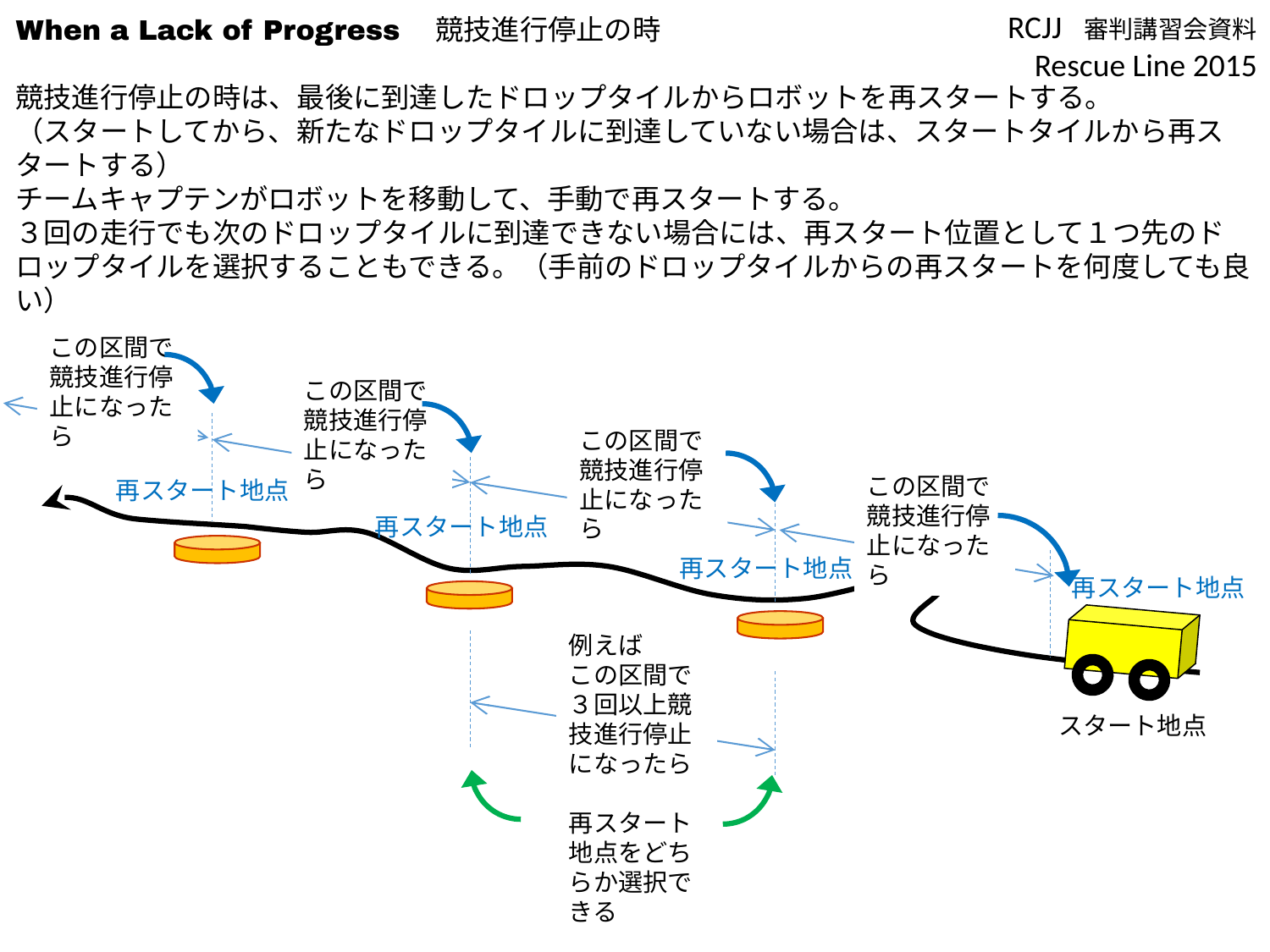

When a Lack of Progress　競技進行停止の時

競技進行停止の時は、最後に到達したドロップタイルからロボットを再スタートする。
（スタートしてから、新たなドロップタイルに到達していない場合は、スタートタイルから再スタートする）
チームキャプテンがロボットを移動して、手動で再スタートする。
３回の走行でも次のドロップタイルに到達できない場合には、再スタート位置として１つ先のドロップタイルを選択することもできる。（手前のドロップタイルからの再スタートを何度しても良い）
この区間で競技進行停止になったら

この区間で競技進行停止になったら

この区間で競技進行停止になったら

この区間で競技進行停止になったら
再スタート地点

再スタート地点

再スタート地点
再スタート地点

例えば
この区間で３回以上競技進行停止になったら

再スタート地点をどちらか選択できる
スタート地点